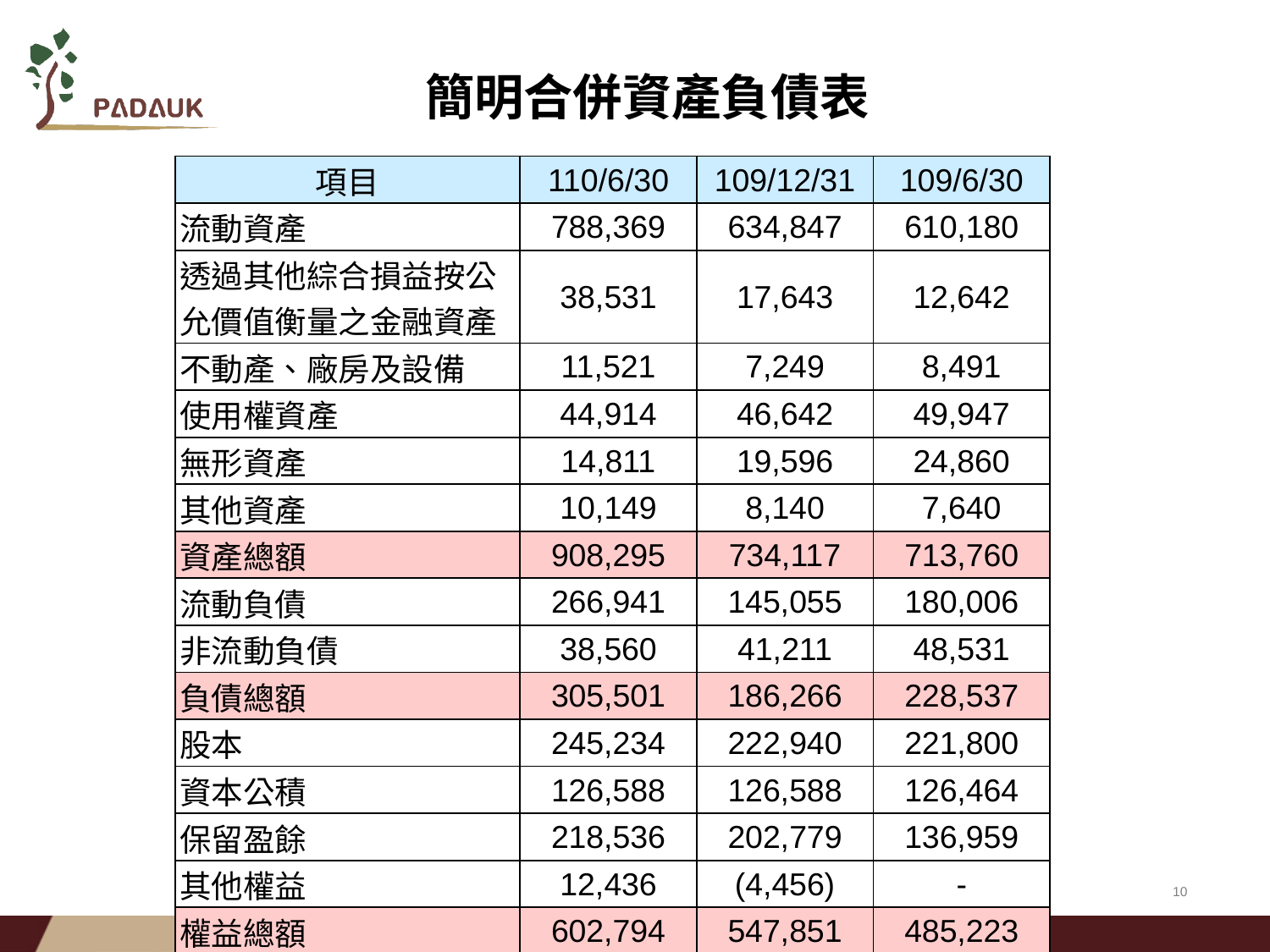

簡明合併資產負債表
| 項目 | 110/6/30 | 109/12/31 | 109/6/30 |
| --- | --- | --- | --- |
| 流動資產 | 788,369 | 634,847 | 610,180 |
| 透過其他綜合損益按公允價值衡量之金融資產 | 38,531 | 17,643 | 12,642 |
| 不動產、廠房及設備 | 11,521 | 7,249 | 8,491 |
| 使用權資產 | 44,914 | 46,642 | 49,947 |
| 無形資產 | 14,811 | 19,596 | 24,860 |
| 其他資產 | 10,149 | 8,140 | 7,640 |
| 資產總額 | 908,295 | 734,117 | 713,760 |
| 流動負債 | 266,941 | 145,055 | 180,006 |
| 非流動負債 | 38,560 | 41,211 | 48,531 |
| 負債總額 | 305,501 | 186,266 | 228,537 |
| 股本 | 245,234 | 222,940 | 221,800 |
| 資本公積 | 126,588 | 126,588 | 126,464 |
| 保留盈餘 | 218,536 | 202,779 | 136,959 |
| 其他權益 | 12,436 | (4,456) | - |
| 權益總額 | 602,794 | 547,851 | 485,223 |
10